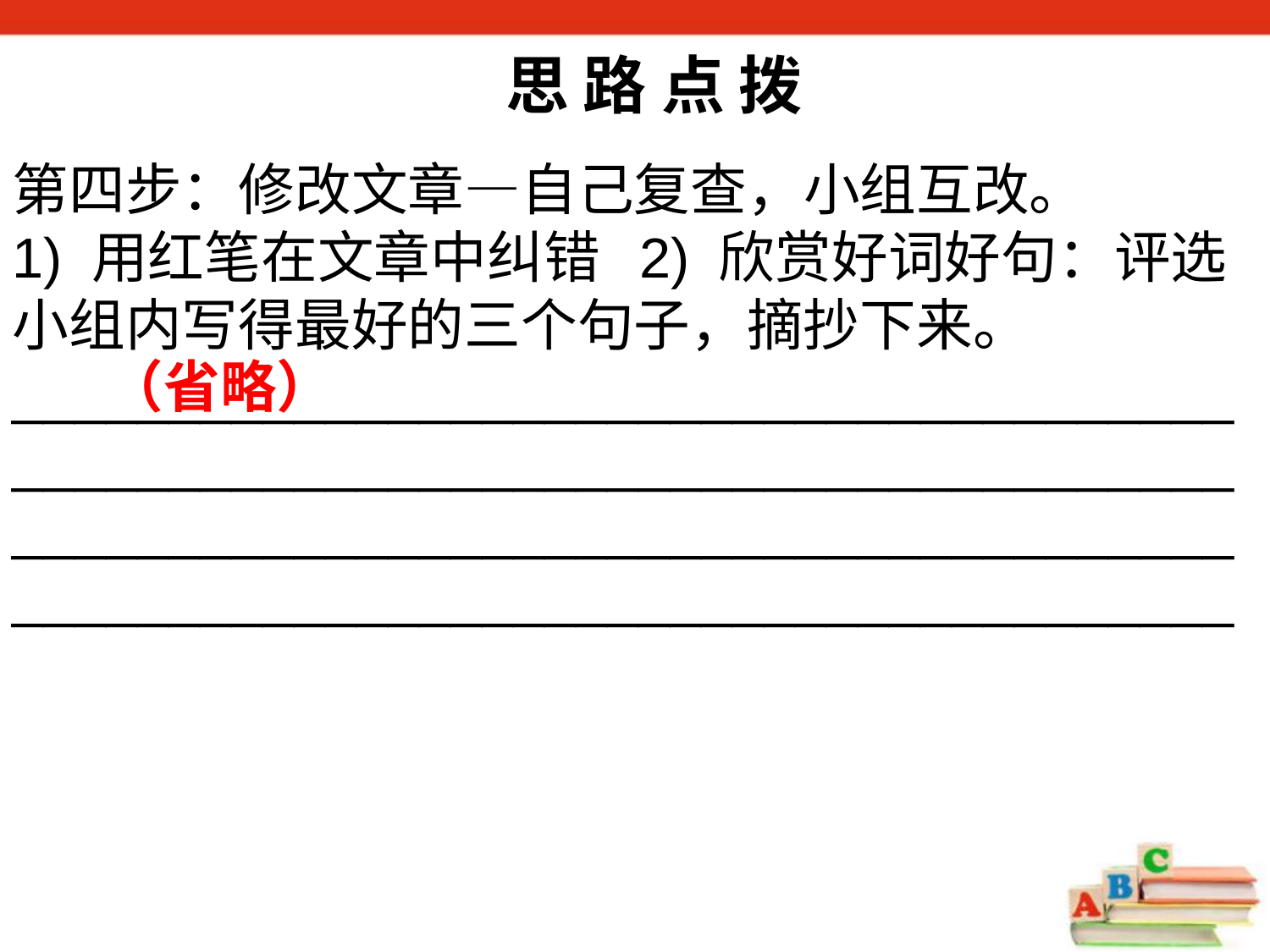

思 路 点 拨
第四步：修改文章—自己复查，小组互改。
1) 用红笔在文章中纠错  2) 欣赏好词好句：评选小组内写得最好的三个句子，摘抄下来。
____________________________________________________________________________________________________________________________________________________________
（省略）